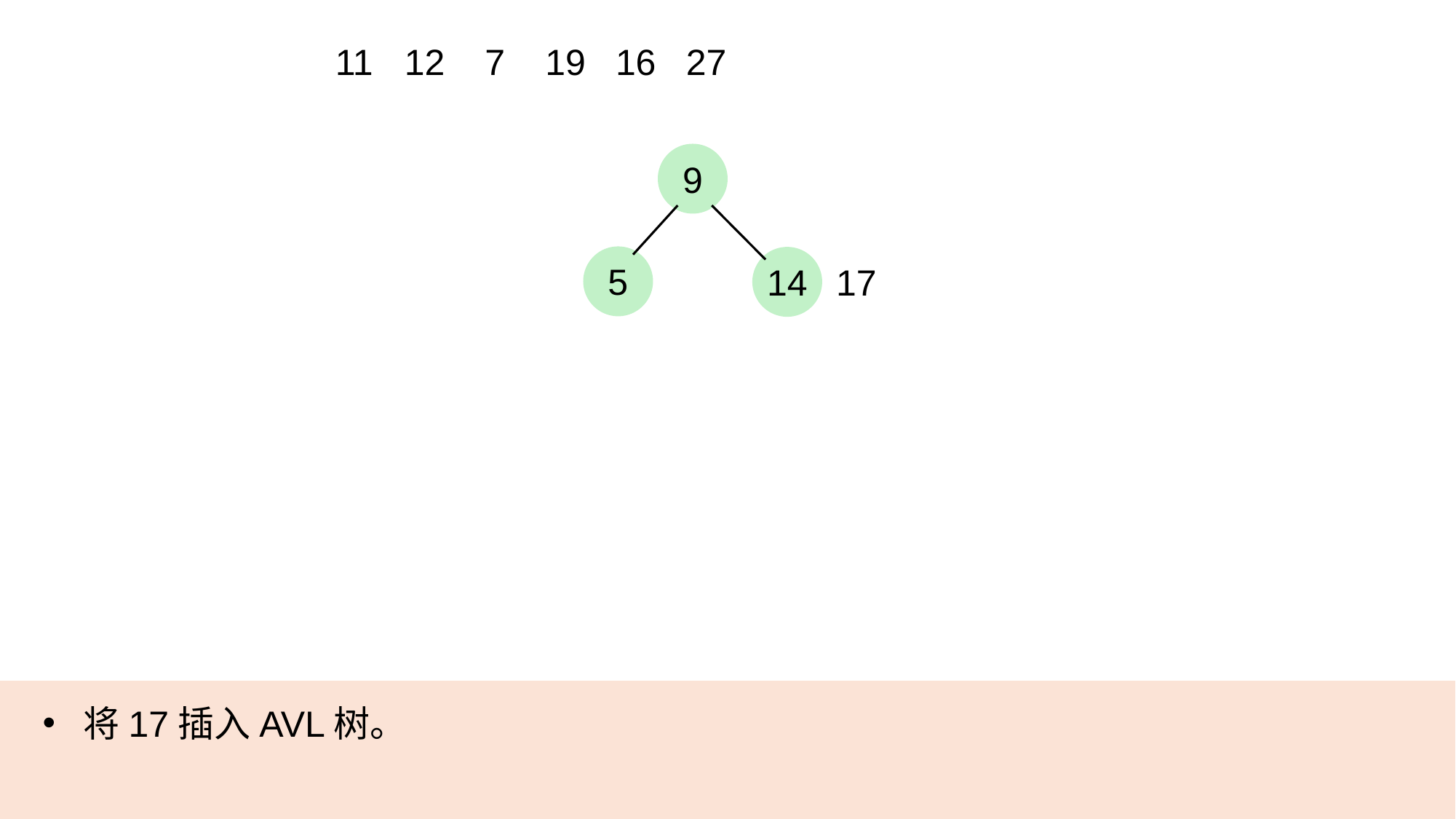

11
12
7
19
16
27

9

5
14
17

将17插入AVL树。